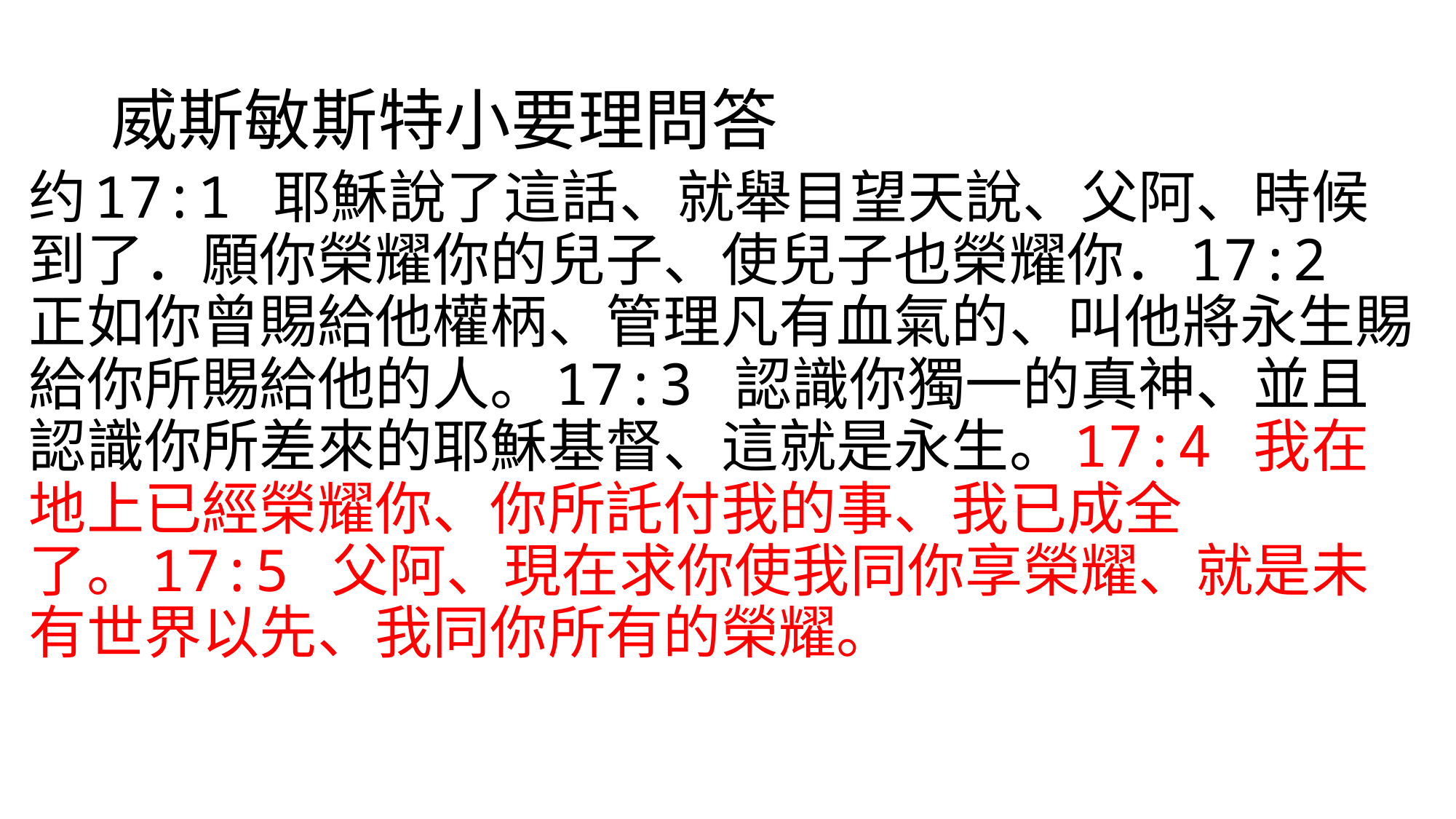

# 威斯敏斯特小要理問答
约17:1 耶穌說了這話、就舉目望天說、父阿、時候到了．願你榮耀你的兒子、使兒子也榮耀你．17:2 正如你曾賜給他權柄、管理凡有血氣的、叫他將永生賜給你所賜給他的人。17:3 認識你獨一的真神、並且認識你所差來的耶穌基督、這就是永生。17:4 我在地上已經榮耀你、你所託付我的事、我已成全了。17:5 父阿、現在求你使我同你享榮耀、就是未有世界以先、我同你所有的榮耀。